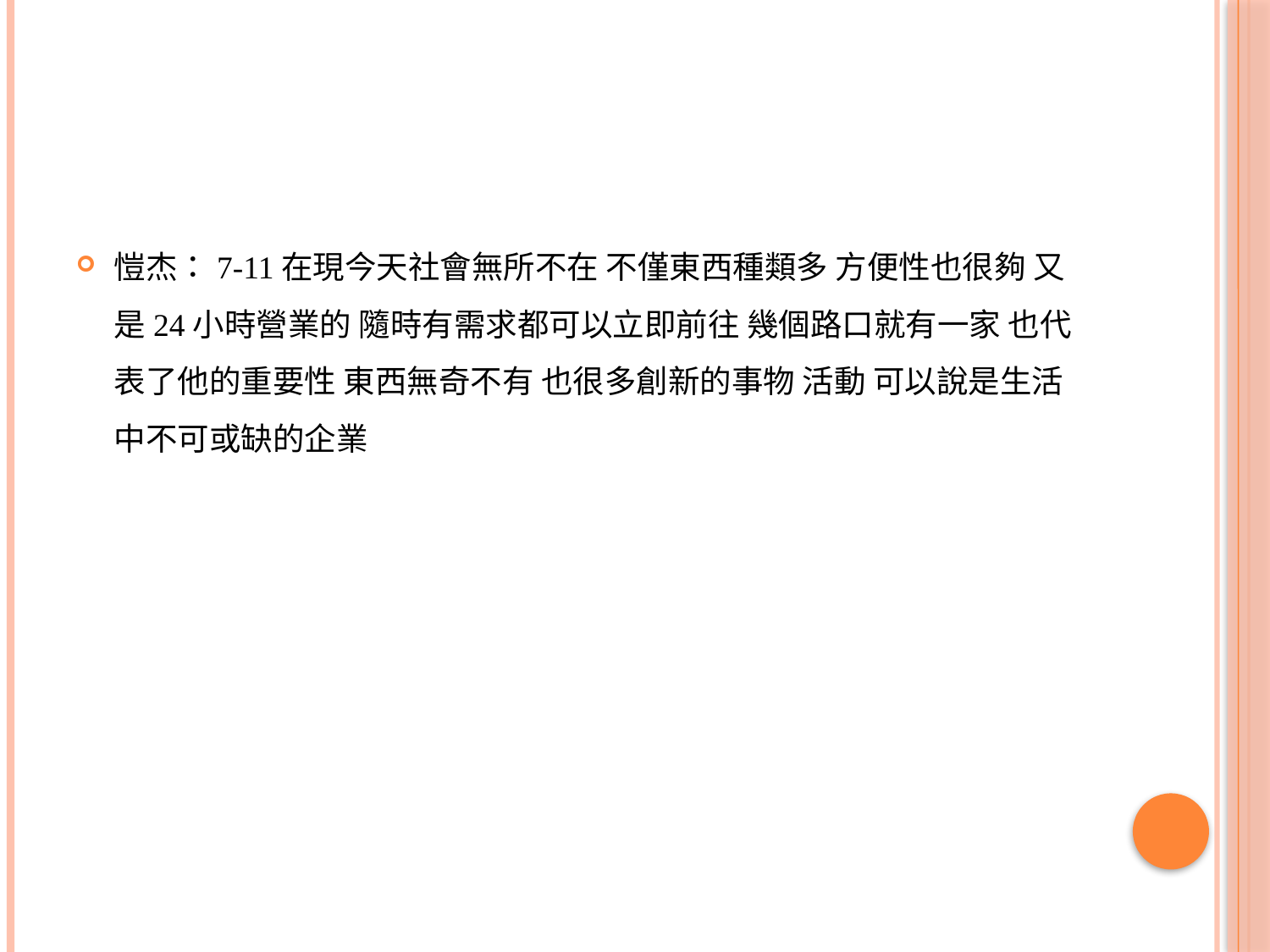

#
愷杰：7-11在現今天社會無所不在 不僅東西種類多 方便性也很夠 又是24小時營業的 隨時有需求都可以立即前往 幾個路口就有一家 也代表了他的重要性 東西無奇不有 也很多創新的事物 活動 可以說是生活中不可或缺的企業